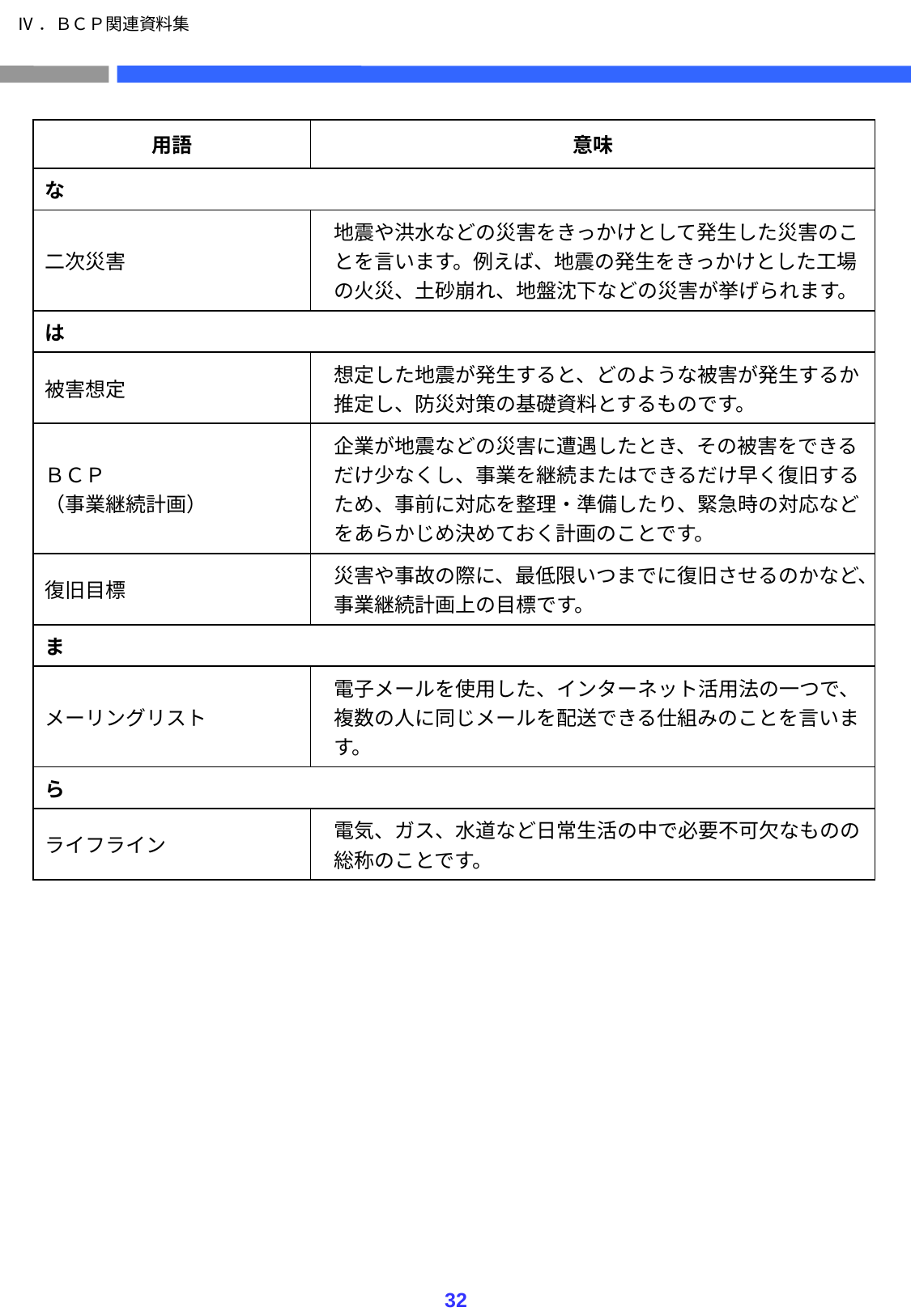

Ⅳ．ＢＣＰ関連資料集
| 用語 | 意味 |
| --- | --- |
| な |  |
| 二次災害 | 地震や洪水などの災害をきっかけとして発生した災害のことを言います。例えば、地震の発生をきっかけとした工場の火災、土砂崩れ、地盤沈下などの災害が挙げられます。 |
| は |  |
| 被害想定 | 想定した地震が発生すると、どのような被害が発生するか推定し、防災対策の基礎資料とするものです。 |
| ＢＣＰ （事業継続計画） | 企業が地震などの災害に遭遇したとき、その被害をできるだけ少なくし、事業を継続またはできるだけ早く復旧するため、事前に対応を整理・準備したり、緊急時の対応などをあらかじめ決めておく計画のことです。 |
| 復旧目標 | 災害や事故の際に、最低限いつまでに復旧させるのかなど、事業継続計画上の目標です。 |
| ま |  |
| メーリングリスト | 電子メールを使用した、インターネット活用法の一つで、複数の人に同じメールを配送できる仕組みのことを言います。 |
| ら |  |
| ライフライン | 電気、ガス、水道など日常生活の中で必要不可欠なものの総称のことです。 |
32